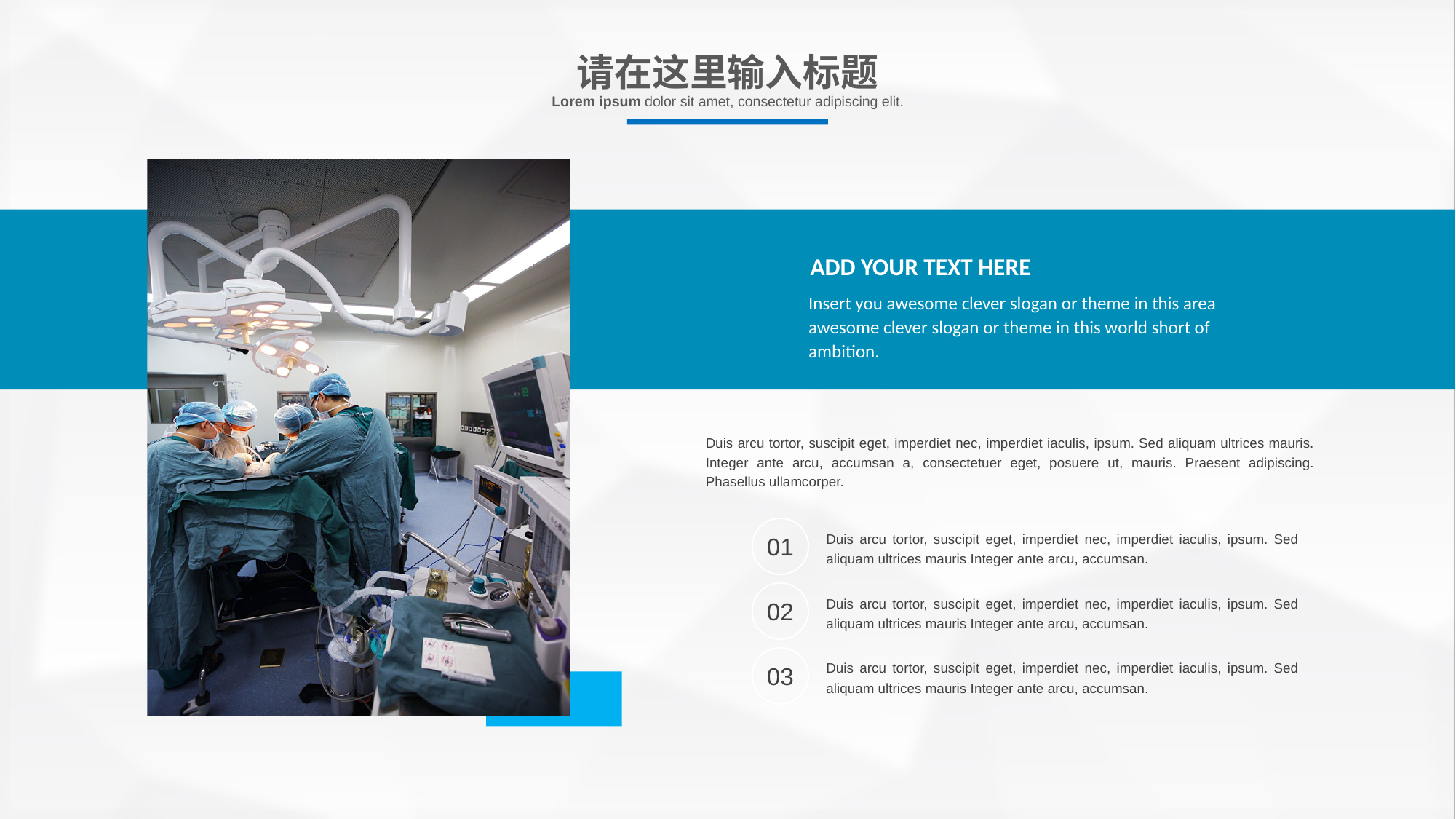

请在这里输入标题
Lorem ipsum dolor sit amet, consectetur adipiscing elit.

ADD YOUR TEXT HERE
Insert you awesome clever slogan or theme in this area awesome clever slogan or theme in this world short of ambition.
Duis arcu tortor, suscipit eget, imperdiet nec, imperdiet iaculis, ipsum. Sed aliquam ultrices mauris. Integer ante arcu, accumsan a, consectetuer eget, posuere ut, mauris. Praesent adipiscing. Phasellus ullamcorper.
01
Duis arcu tortor, suscipit eget, imperdiet nec, imperdiet iaculis, ipsum. Sed aliquam ultrices mauris Integer ante arcu, accumsan.
02
Duis arcu tortor, suscipit eget, imperdiet nec, imperdiet iaculis, ipsum. Sed aliquam ultrices mauris Integer ante arcu, accumsan.
03
Duis arcu tortor, suscipit eget, imperdiet nec, imperdiet iaculis, ipsum. Sed aliquam ultrices mauris Integer ante arcu, accumsan.